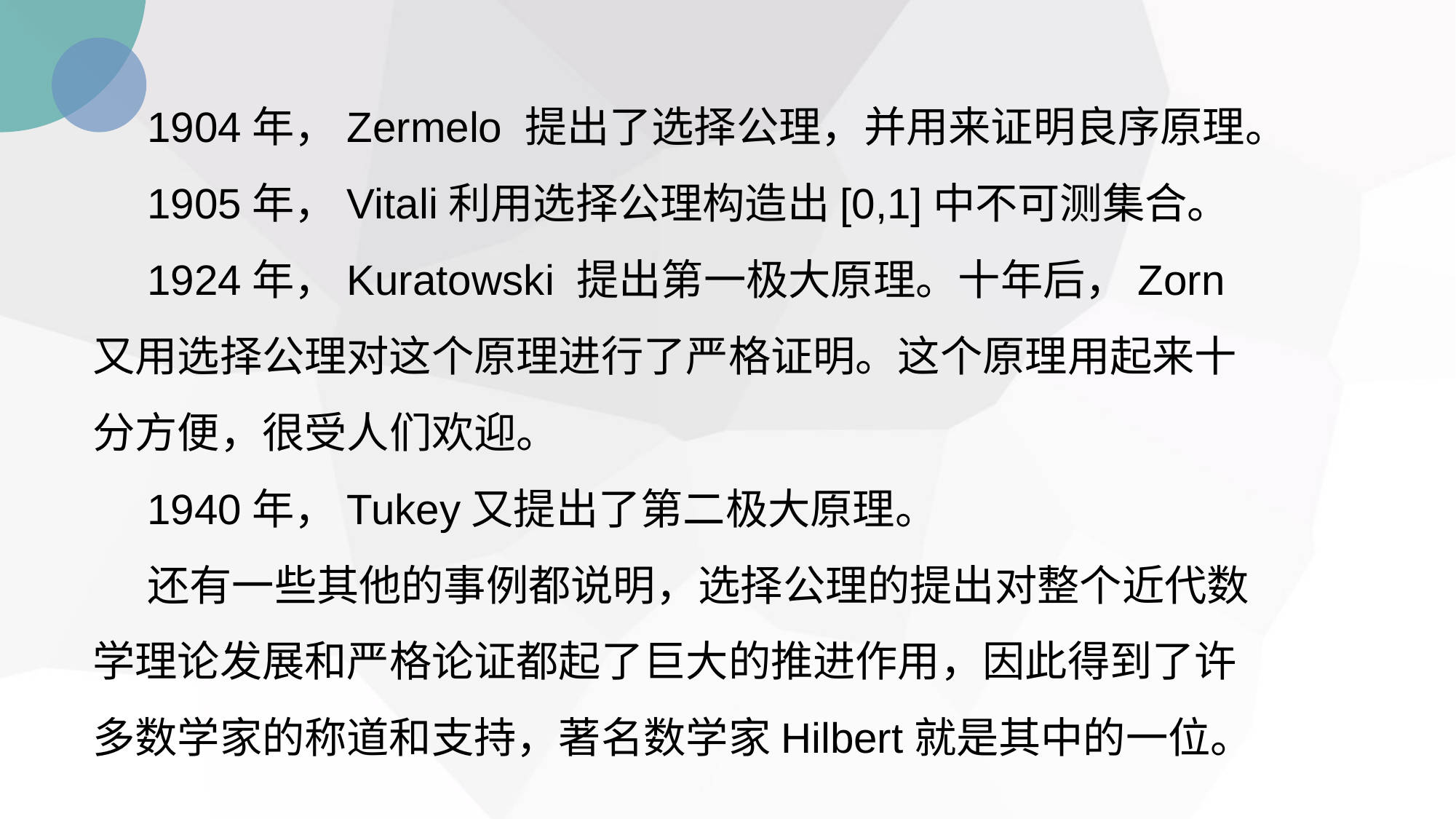

1904年，Zermelo 提出了选择公理，并用来证明良序原理。
1905年，Vitali利用选择公理构造出[0,1]中不可测集合。
1924年，Kuratowski 提出第一极大原理。十年后，Zorn又用选择公理对这个原理进行了严格证明。这个原理用起来十分方便，很受人们欢迎。
1940年，Tukey又提出了第二极大原理。
还有一些其他的事例都说明，选择公理的提出对整个近代数学理论发展和严格论证都起了巨大的推进作用，因此得到了许多数学家的称道和支持，著名数学家Hilbert就是其中的一位。